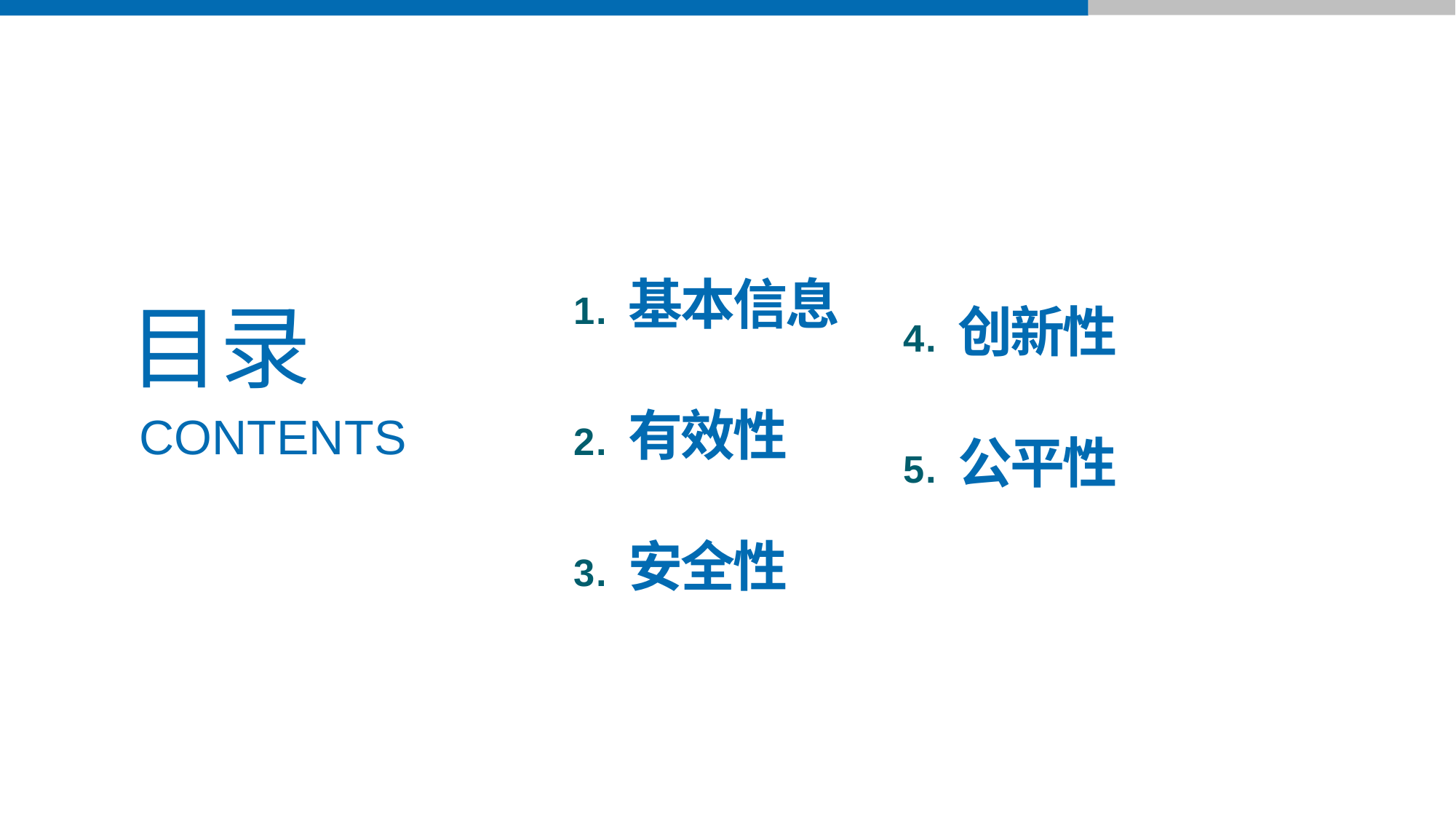

创新性
公平性
基本信息
有效性
安全性
目录
CONTENTS